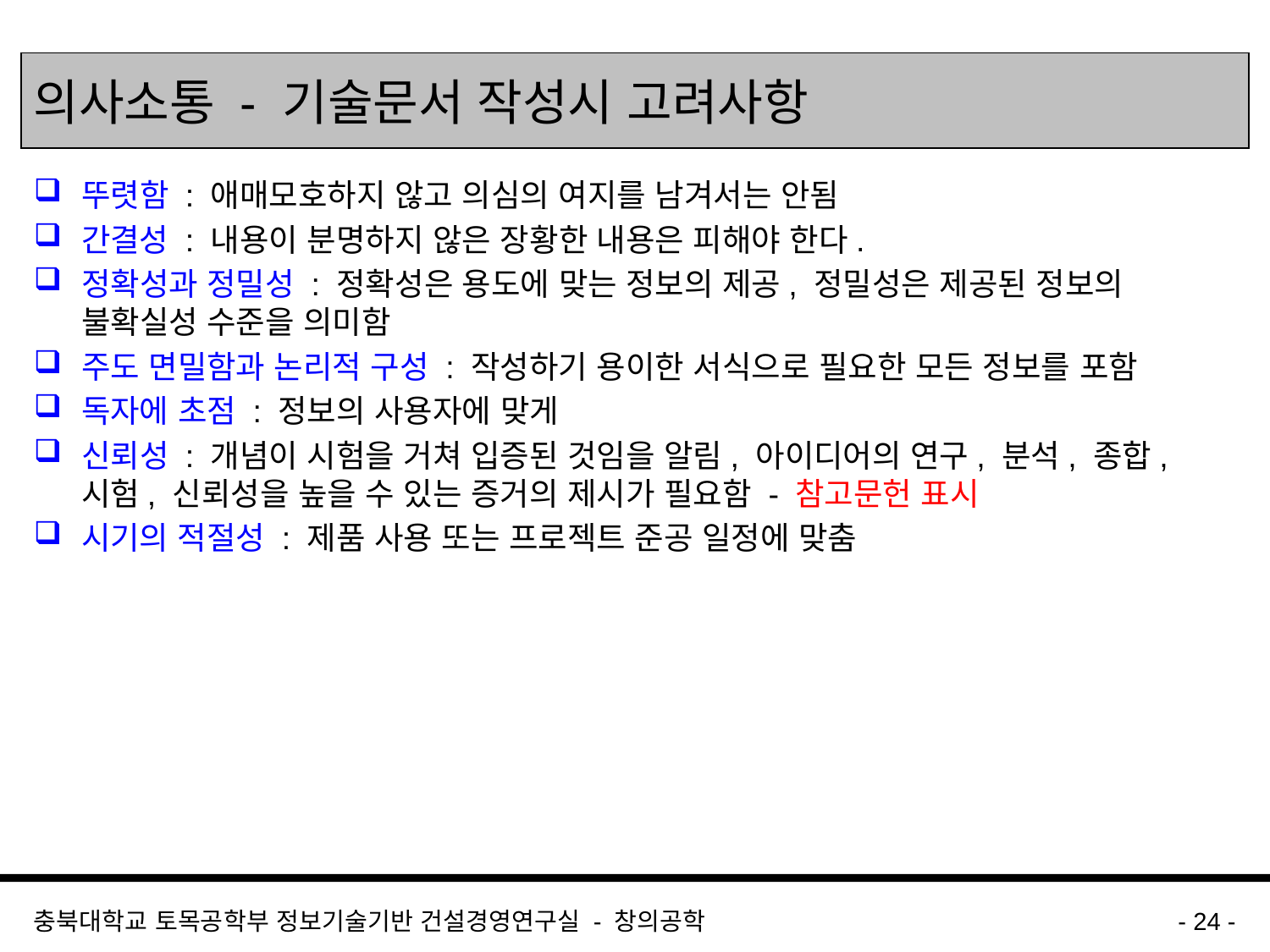

의사소통 - 기술문서 작성시 고려사항
뚜렷함 : 애매모호하지 않고 의심의 여지를 남겨서는 안됨
간결성 : 내용이 분명하지 않은 장황한 내용은 피해야 한다.
정확성과 정밀성 : 정확성은 용도에 맞는 정보의 제공, 정밀성은 제공된 정보의 불확실성 수준을 의미함
주도 면밀함과 논리적 구성 : 작성하기 용이한 서식으로 필요한 모든 정보를 포함
독자에 초점 : 정보의 사용자에 맞게
신뢰성 : 개념이 시험을 거쳐 입증된 것임을 알림, 아이디어의 연구, 분석, 종합, 시험, 신뢰성을 높을 수 있는 증거의 제시가 필요함 - 참고문헌 표시
시기의 적절성 : 제품 사용 또는 프로젝트 준공 일정에 맞춤

충북대학교 토목공학부 정보기술기반 건설경영연구실 - 창의공학
- 24 -